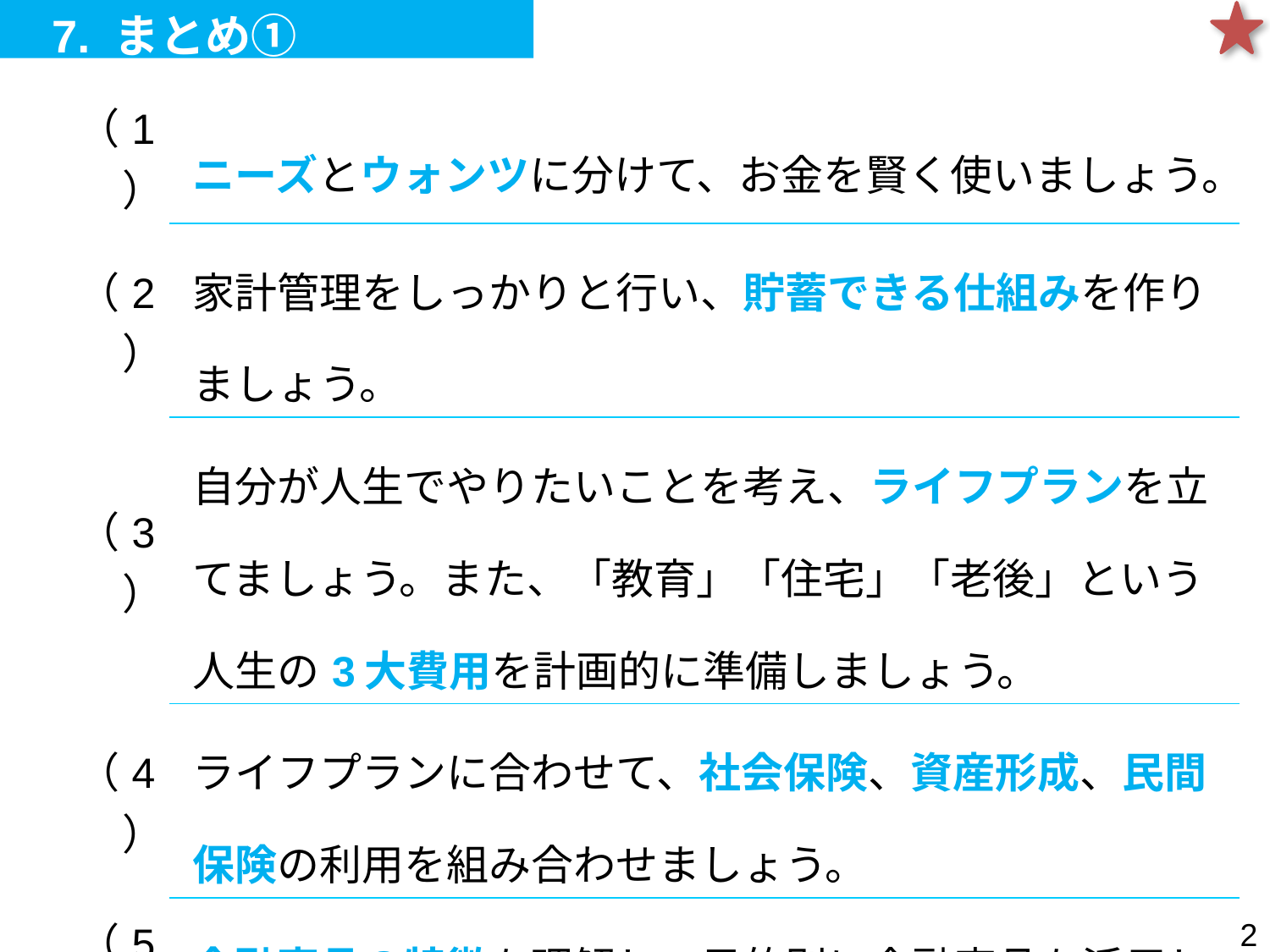

7. まとめ①

| （1） | ニーズとウォンツに分けて、お金を賢く使いましょう。 |
| --- | --- |
| （2） | 家計管理をしっかりと行い、貯蓄できる仕組みを作りましょう。 |
| （3） | 自分が人生でやりたいことを考え、ライフプランを立てましょう。また、「教育」「住宅」「老後」という人生の3大費用を計画的に準備しましょう。 |
| （4） | ライフプランに合わせて、社会保険、資産形成、民間保険の利用を組み合わせましょう。 |
| （5） | 金融商品の特徴を理解し、目的別に金融商品を活用し、将来に向けて準備をしましょう。 |
2